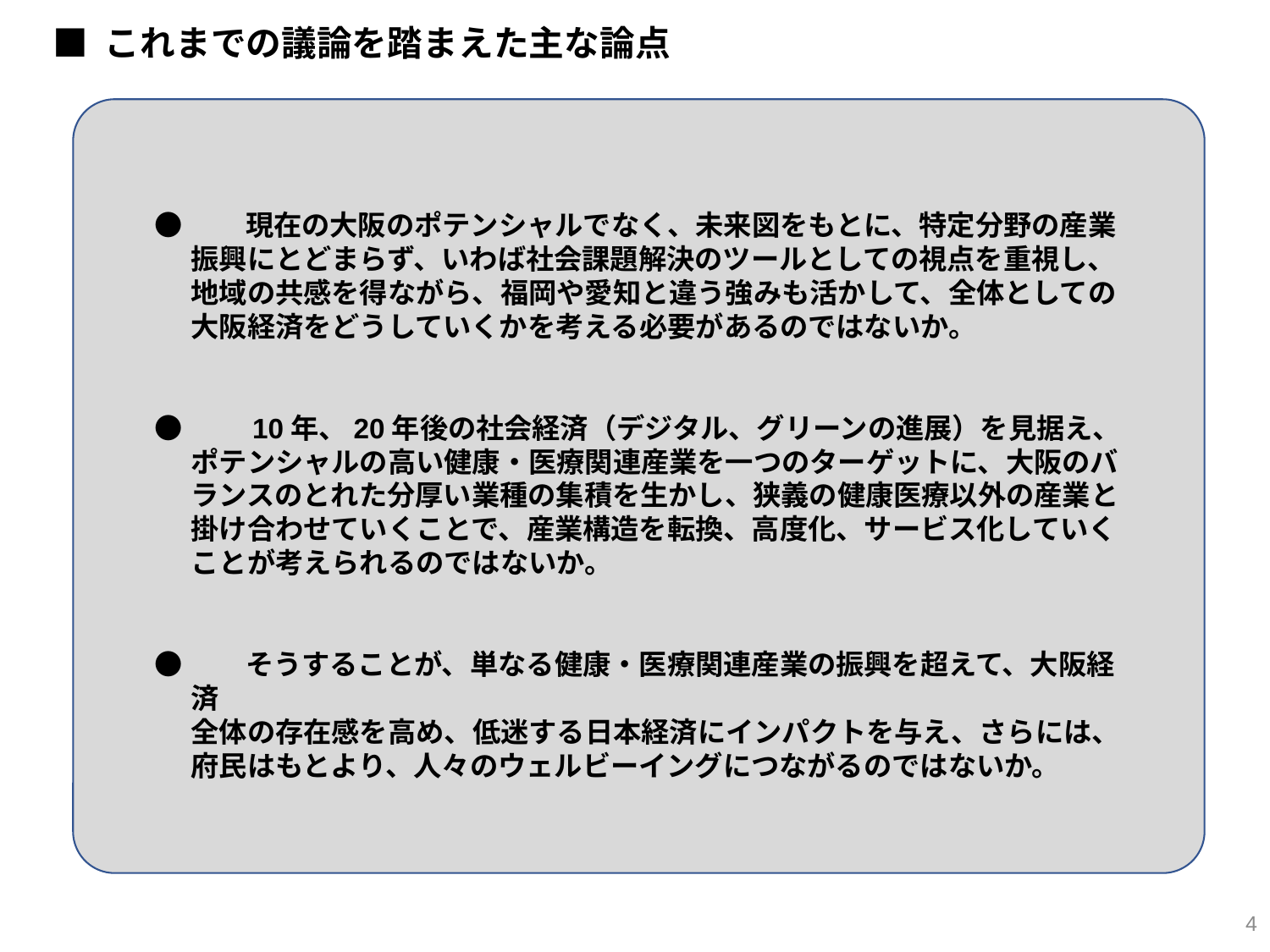

■ これまでの議論を踏まえた主な論点

●　　現在の大阪のポテンシャルでなく、未来図をもとに、特定分野の産業振興にとどまらず、いわば社会課題解決のツールとしての視点を重視し、地域の共感を得ながら、福岡や愛知と違う強みも活かして、全体としての大阪経済をどうしていくかを考える必要があるのではないか。

●　　10年、20年後の社会経済（デジタル、グリーンの進展）を見据え、ポテンシャルの高い健康・医療関連産業を一つのターゲットに、大阪のバランスのとれた分厚い業種の集積を生かし、狭義の健康医療以外の産業と掛け合わせていくことで、産業構造を転換、高度化、サービス化していくことが考えられるのではないか。

●　　そうすることが、単なる健康・医療関連産業の振興を超えて、大阪経済
全体の存在感を高め、低迷する日本経済にインパクトを与え、さらには、
府民はもとより、人々のウェルビーイングにつながるのではないか。

4